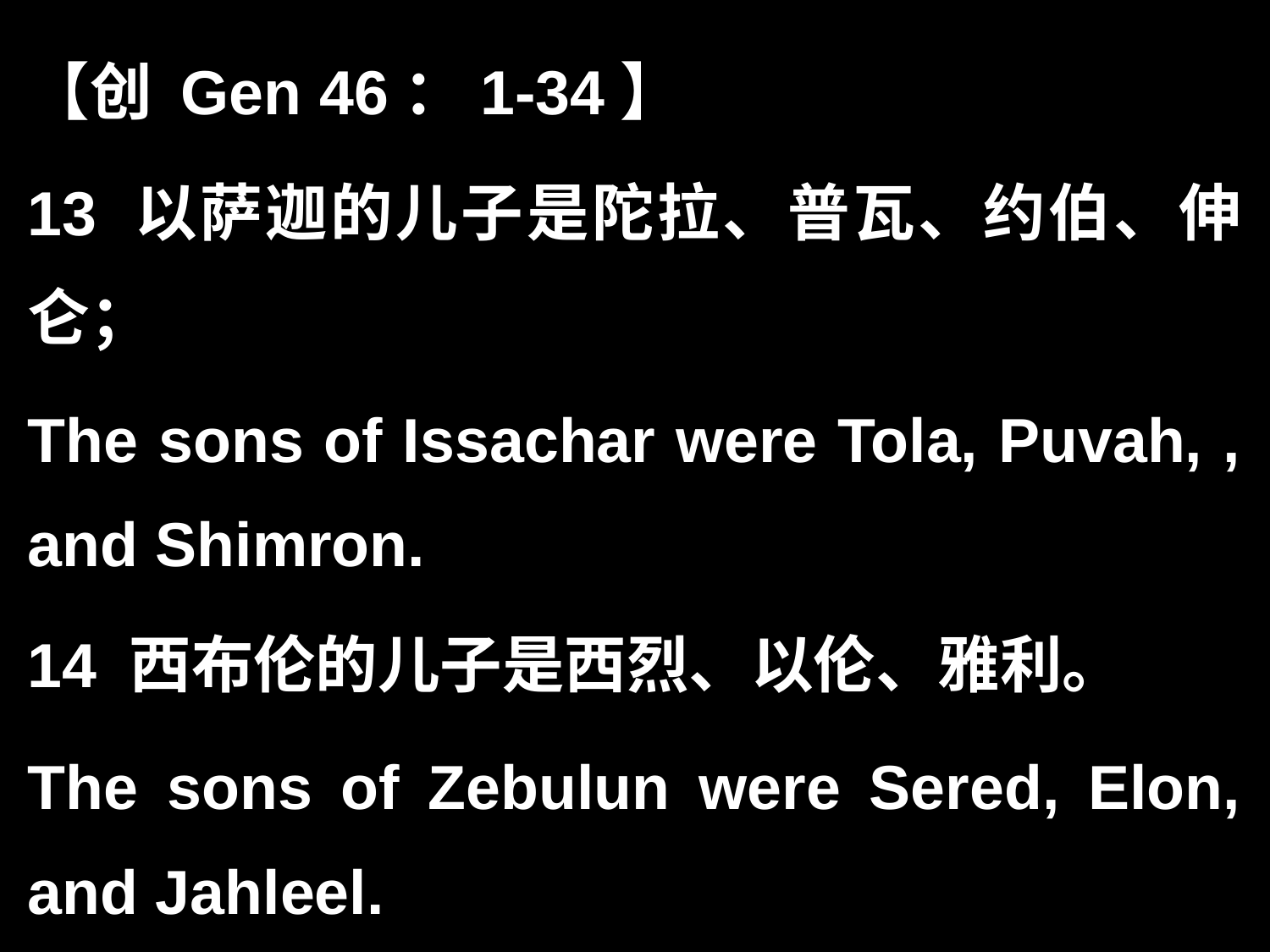

【创 Gen 46：1-34】
13 以萨迦的儿子是陀拉、普瓦、约伯、伸仑；
The sons of Issachar were Tola, Puvah, , and Shimron.
14 西布伦的儿子是西烈、以伦、雅利。
The sons of Zebulun were Sered, Elon, and Jahleel.